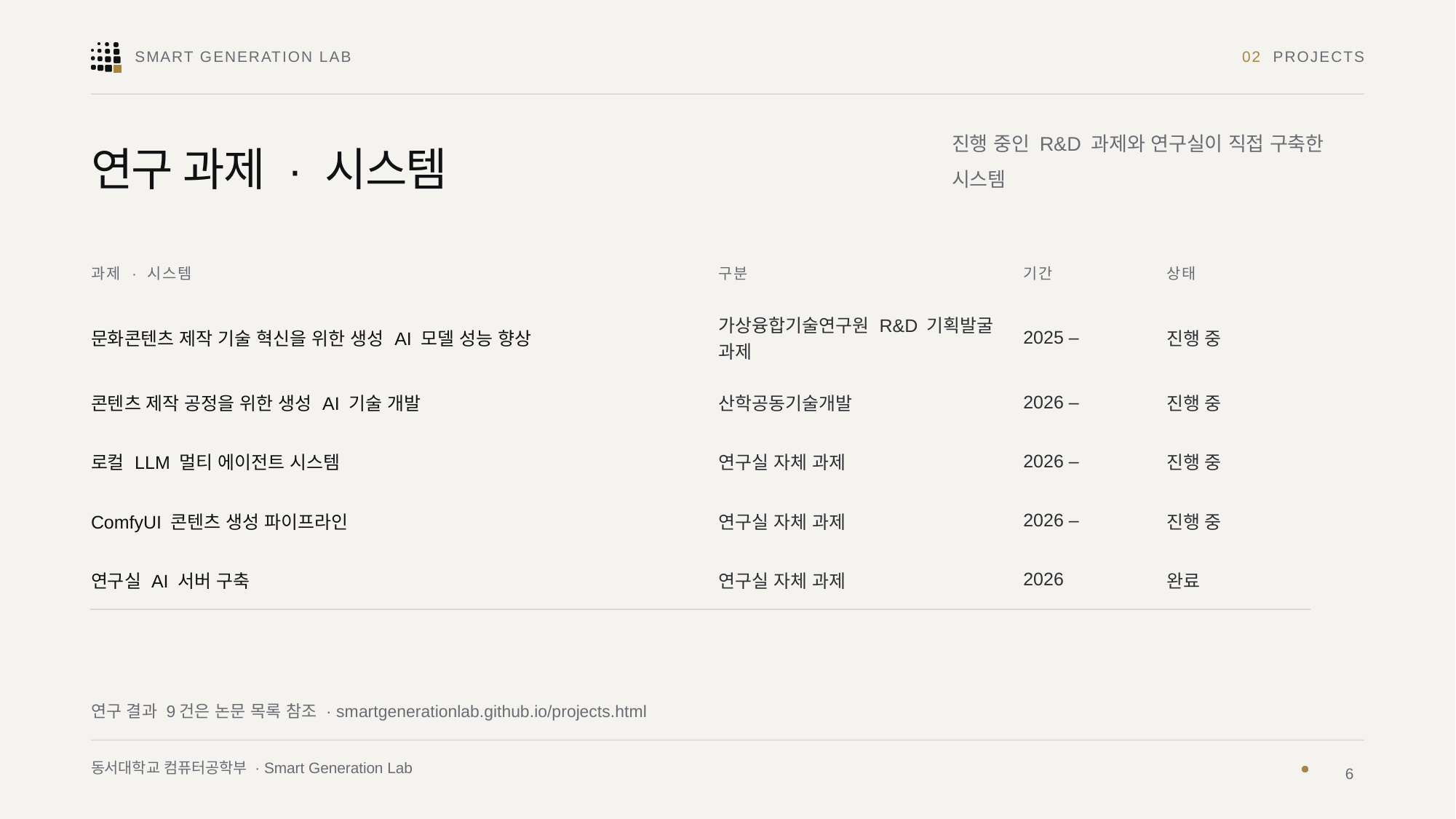

02  PROJECTS
진행 중인 R&D 과제와 연구실이 직접 구축한 시스템
연구 과제 · 시스템
| 과제 · 시스템 | 구분 | 기간 | 상태 |
| --- | --- | --- | --- |
| 문화콘텐츠 제작 기술 혁신을 위한 생성 AI 모델 성능 향상 | 가상융합기술연구원 R&D 기획발굴 과제 | 2025 – | 진행 중 |
| 콘텐츠 제작 공정을 위한 생성 AI 기술 개발 | 산학공동기술개발 | 2026 – | 진행 중 |
| 로컬 LLM 멀티 에이전트 시스템 | 연구실 자체 과제 | 2026 – | 진행 중 |
| ComfyUI 콘텐츠 생성 파이프라인 | 연구실 자체 과제 | 2026 – | 진행 중 |
| 연구실 AI 서버 구축 | 연구실 자체 과제 | 2026 | 완료 |
연구 결과 9건은 논문 목록 참조 · smartgenerationlab.github.io/projects.html
6